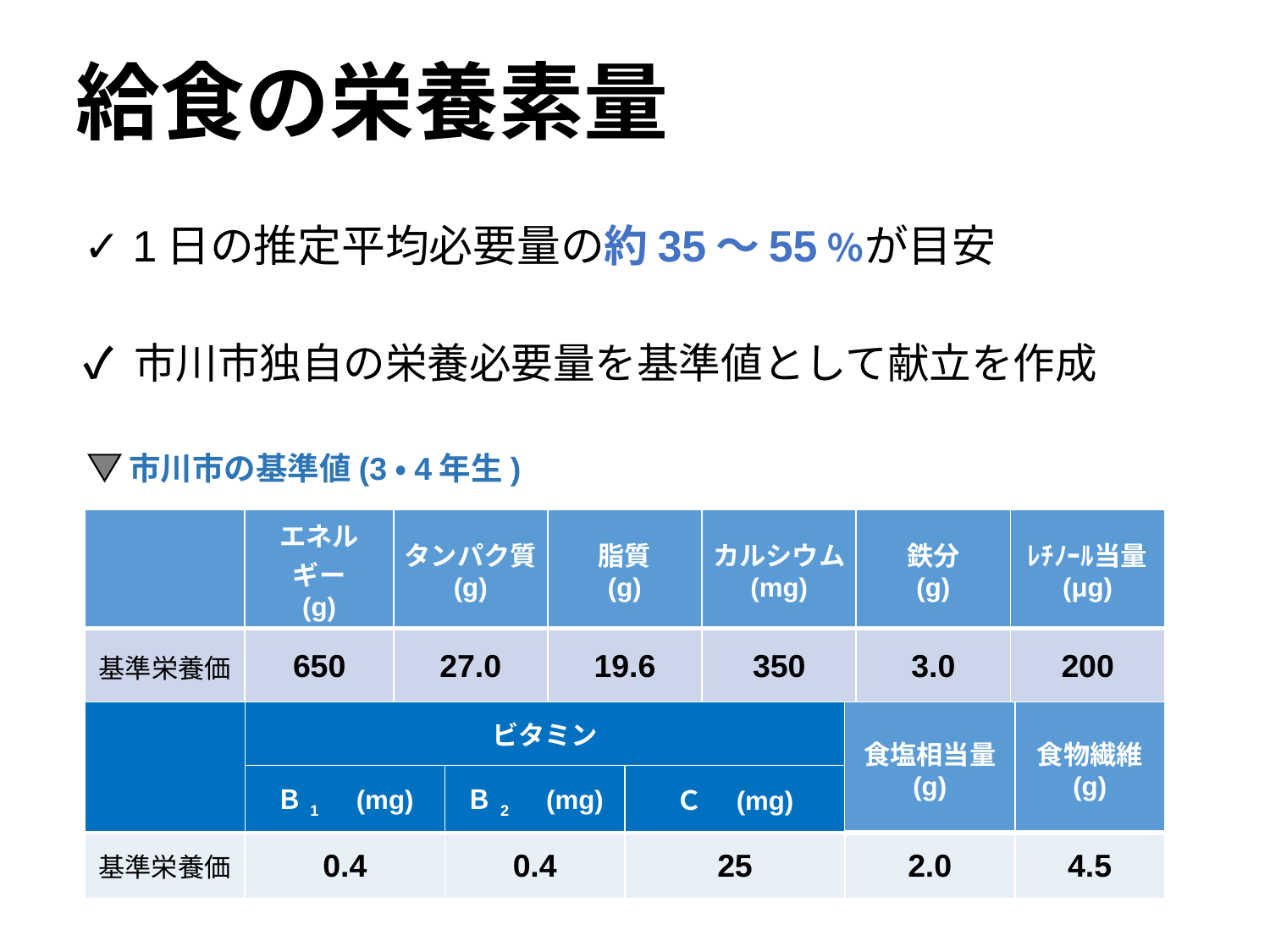

# 給食の栄養素量
✓ 1日の推定平均必要量の約35～55％が目安

✓ 市川市独自の栄養必要量を基準値として献立を作成
市川市の基準値(3・4年生)

|  | エネルギー (g) | タンパク質 (g) | 脂質 (g) | カルシウム (mg) | 鉄分 (g) | ﾚﾁﾉｰﾙ当量 (μg) |
| --- | --- | --- | --- | --- | --- | --- |
| 基準栄養価 | 650 | 27.0 | 19.6 | 350 | 3.0 | 200 |
|  |  |  |  |  |  |  |
|  | ビタミン |  |  | 食塩相当量 (g) | 食物繊維 (g) |
| --- | --- | --- | --- | --- | --- |
|  | Ｂ1　(mg) | Ｂ2　(mg) | Ｃ　(mg) |  |  |
| 基準栄養価 | 0.4 | 0.4 | 25 | 2.0 | 4.5 |